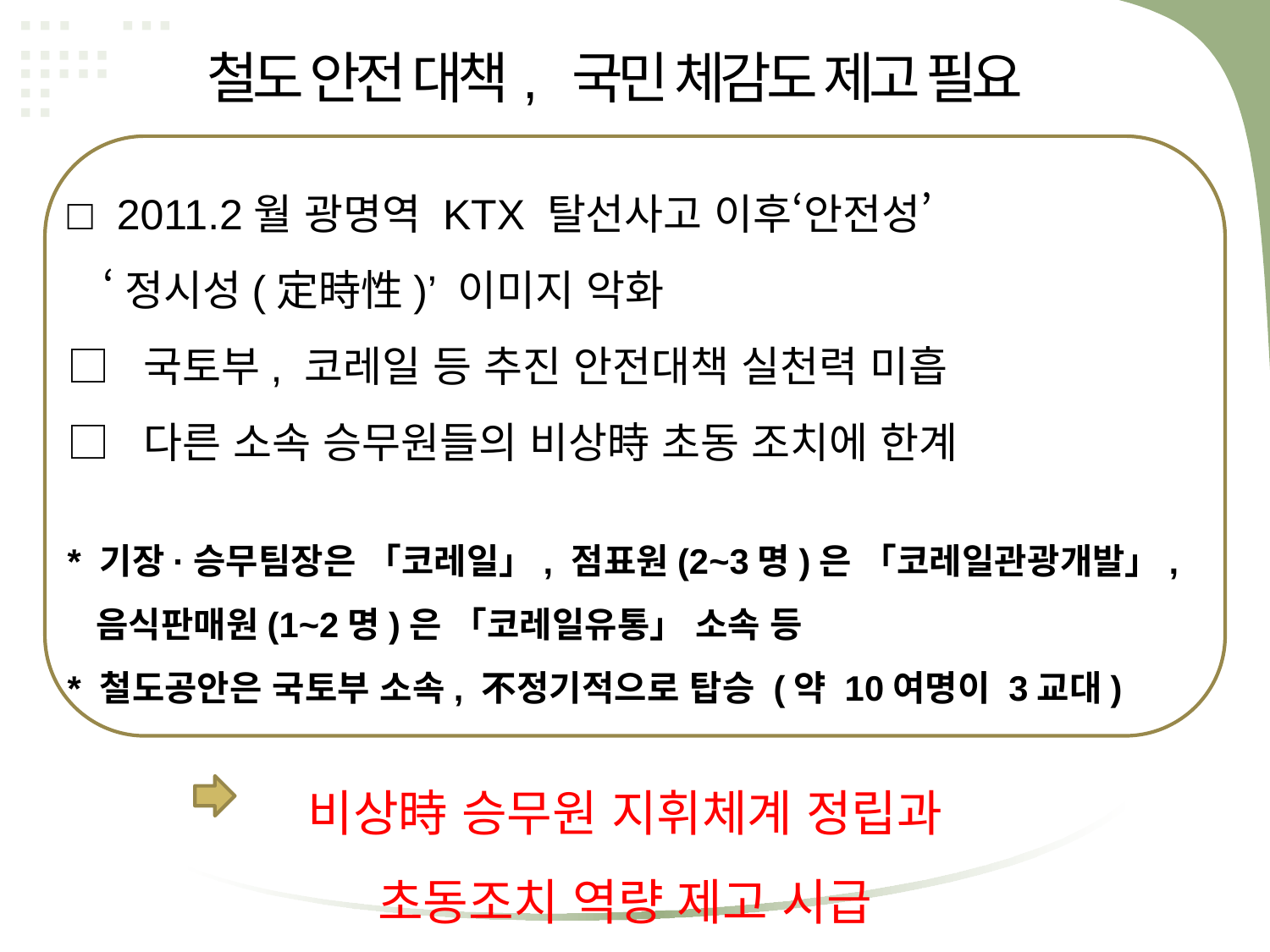

철도 안전 대책,  국민 체감도 제고 필요

□  2011.2월 광명역 KTX 탈선사고 이후‘안전성’
   ‘정시성(定時性)’ 이미지 악화
□  국토부, 코레일 등 추진 안전대책 실천력 미흡
□  다른 소속 승무원들의 비상時 초동 조치에 한계

* 기장·승무팀장은 「코레일」, 점표원(2~3명)은 「코레일관광개발」,
  음식판매원(1~2명)은 「코레일유통」 소속 등
* 철도공안은 국토부 소속, 不정기적으로 탑승 (약 10여명이 3교대)

비상時 승무원 지휘체계 정립과
초동조치 역량 제고 시급